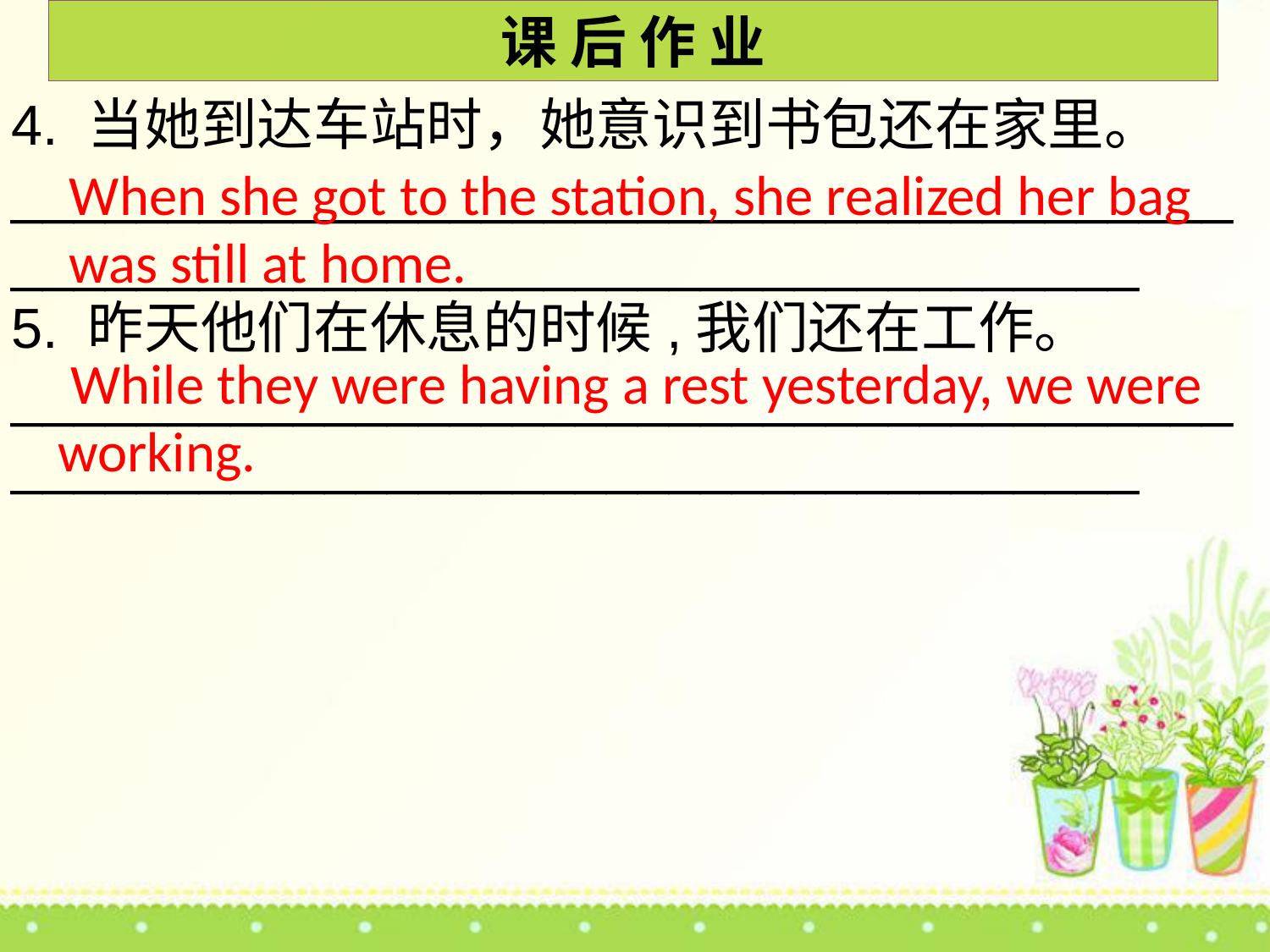

课 后 作 业
4. 当她到达车站时，她意识到书包还在家里。
___________________________________________________________________________
5. 昨天他们在休息的时候,我们还在工作。
___________________________________________________________________________
When she got to the station, she realized her bag was still at home.
 While they were having a rest yesterday, we were working.